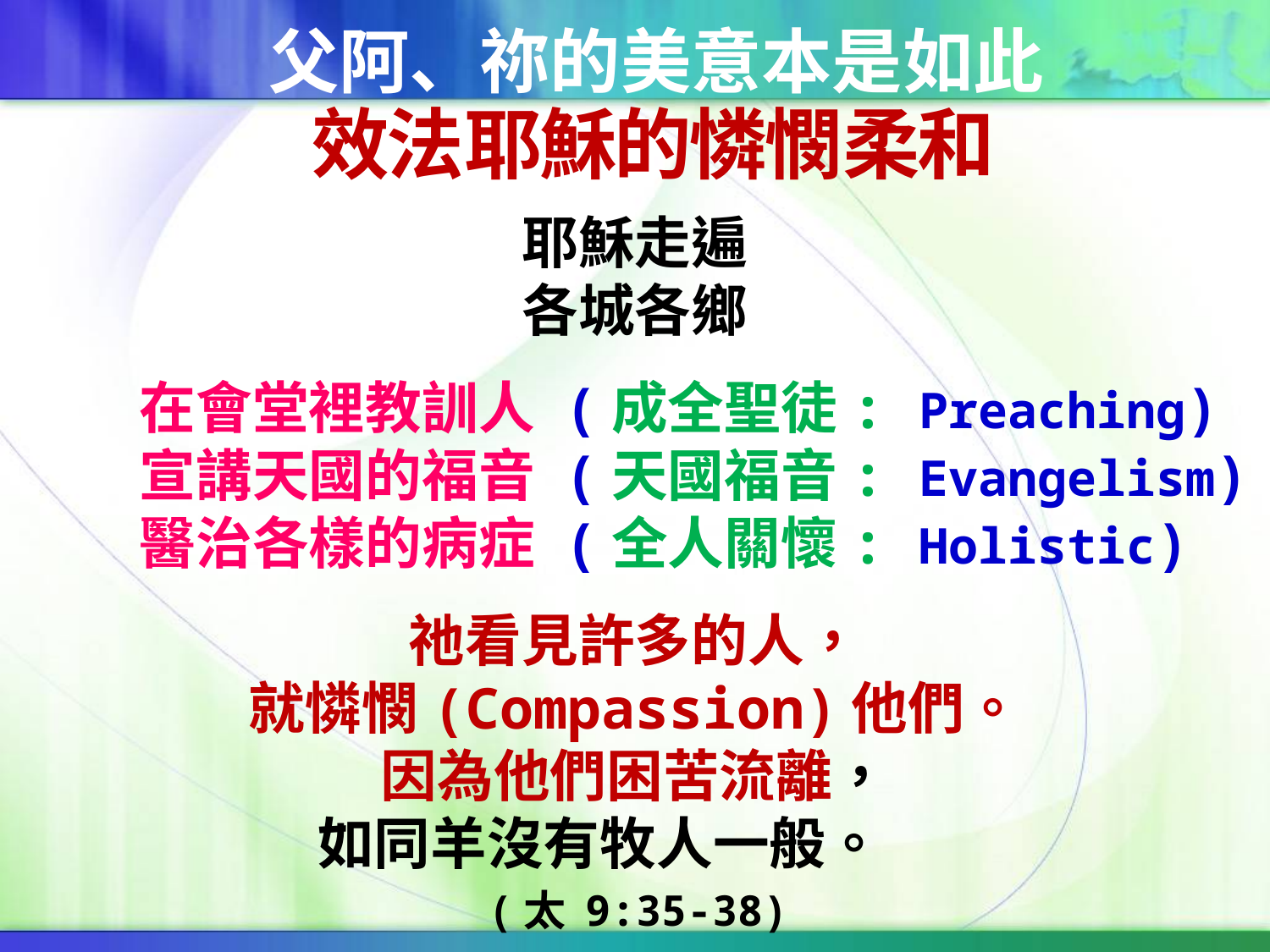

父阿、祢的美意本是如此
# 效法耶穌的憐憫柔和
耶穌走遍
各城各鄉

在會堂裡教訓人 (成全聖徒: Preaching)
宣講天國的福音 (天國福音: Evangelism)
醫治各樣的病症 (全人關懷: Holistic)

祂看見許多的人，
就憐憫(Compassion)他們。
因為他們困苦流離，
如同羊沒有牧人一般。
(太 9:35-38)